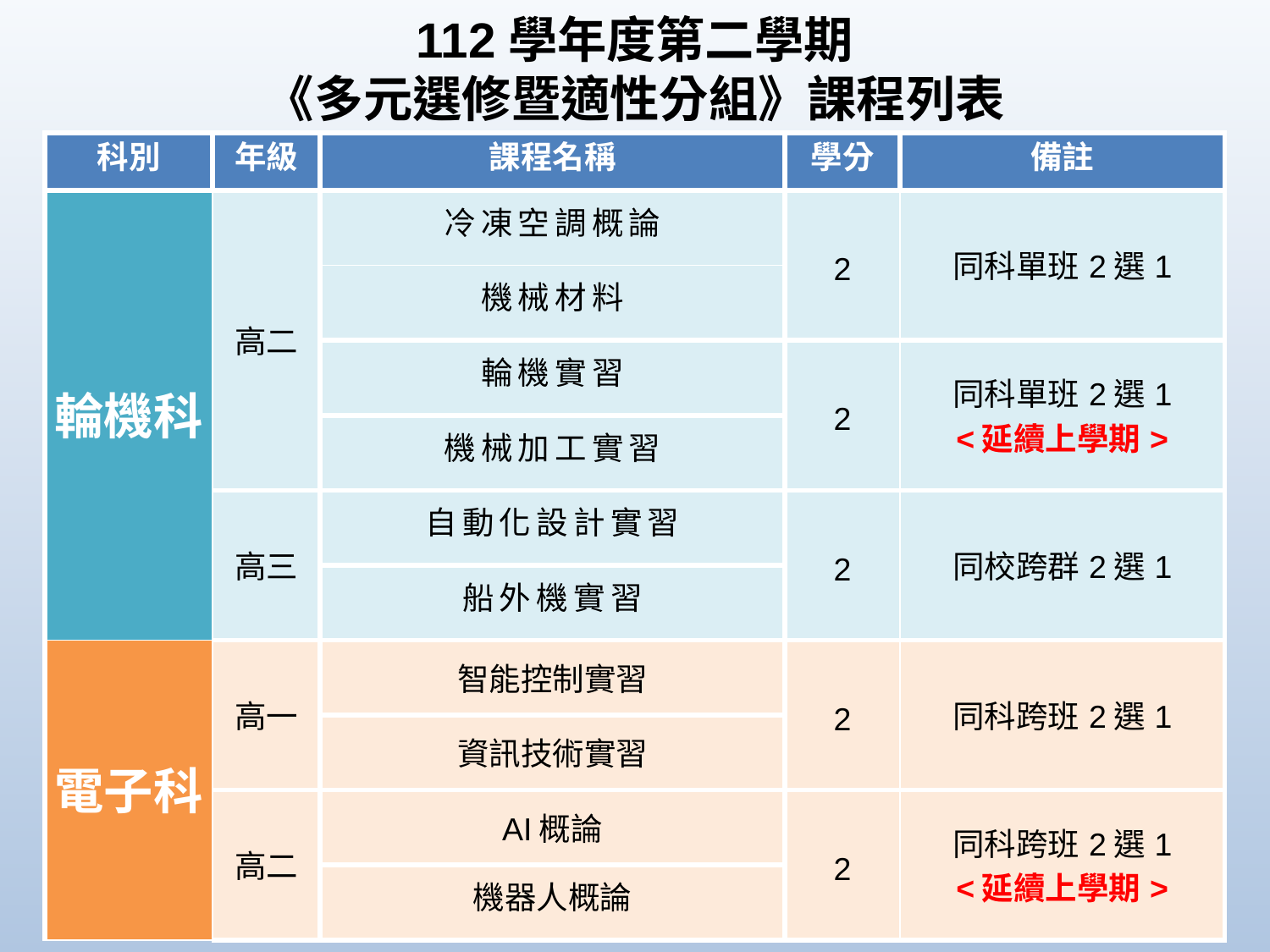

# 112學年度第二學期 《多元選修暨適性分組》課程列表
| 科別 | 年級 | 課程名稱 | 學分 | 備註 |
| --- | --- | --- | --- | --- |
| 輪機科 | 高二 | 冷凍空調概論 | 2 | 同科單班2選1 |
|  |  | 機械材料 |  |  |
|  |  | 輪機實習 | 2 | 同科單班2選1 <延續上學期> |
|  |  | 機械加工實習 |  |  |
|  | 高三 | 自動化設計實習 | 2 | 同校跨群2選1 |
|  |  | 船外機實習 |  |  |
| 電子科 | 高一 | 智能控制實習 | 2 | 同科跨班2選1 |
|  |  | 資訊技術實習 |  |  |
|  | 高二 | AI概論 | 2 | 同科跨班2選1 <延續上學期> |
|  |  | 機器人概論 |  |  |